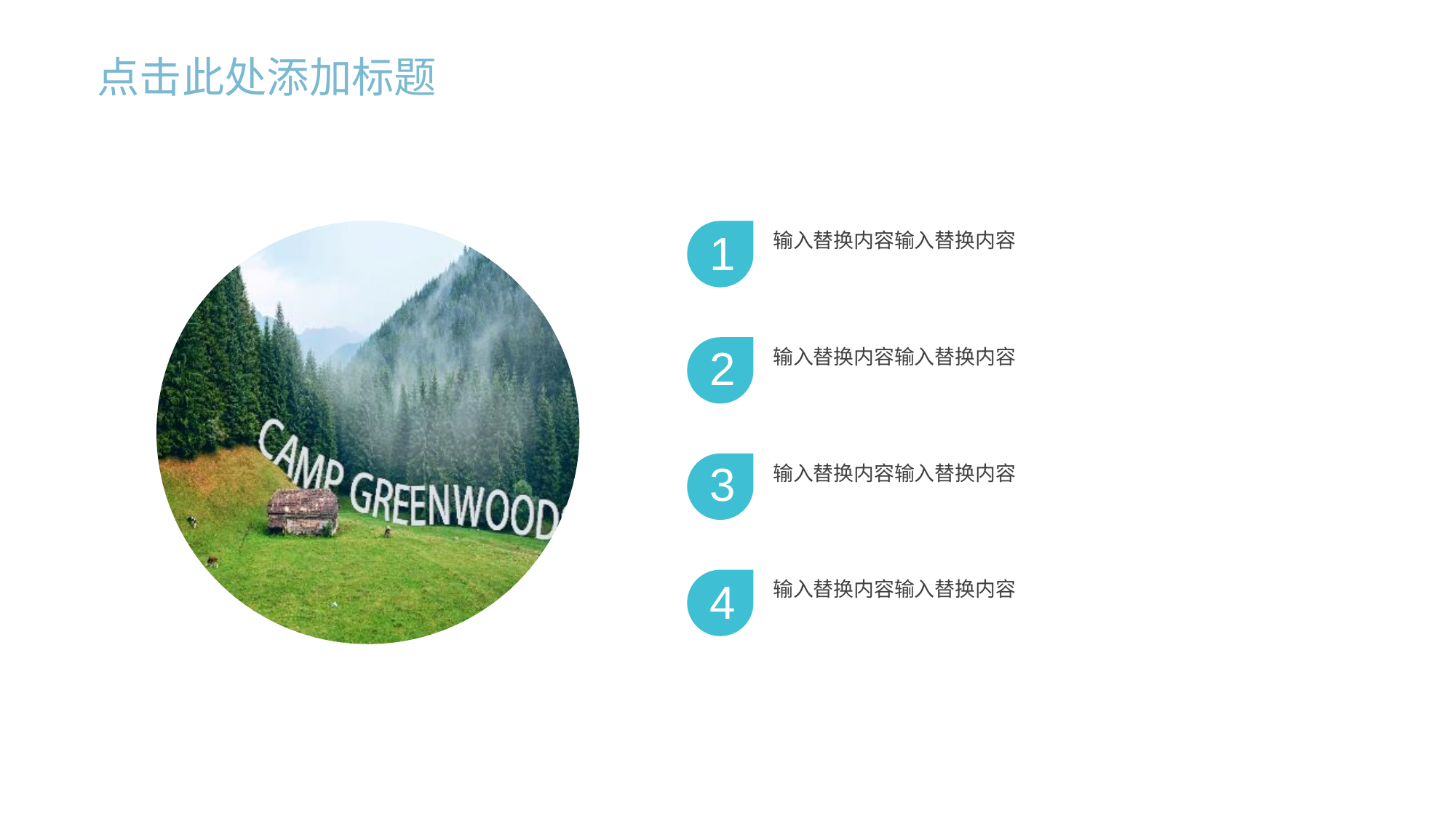

点击此处添加标题
输入替换内容输入替换内容
1

输入替换内容输入替换内容
2

输入替换内容输入替换内容
3

输入替换内容输入替换内容
4